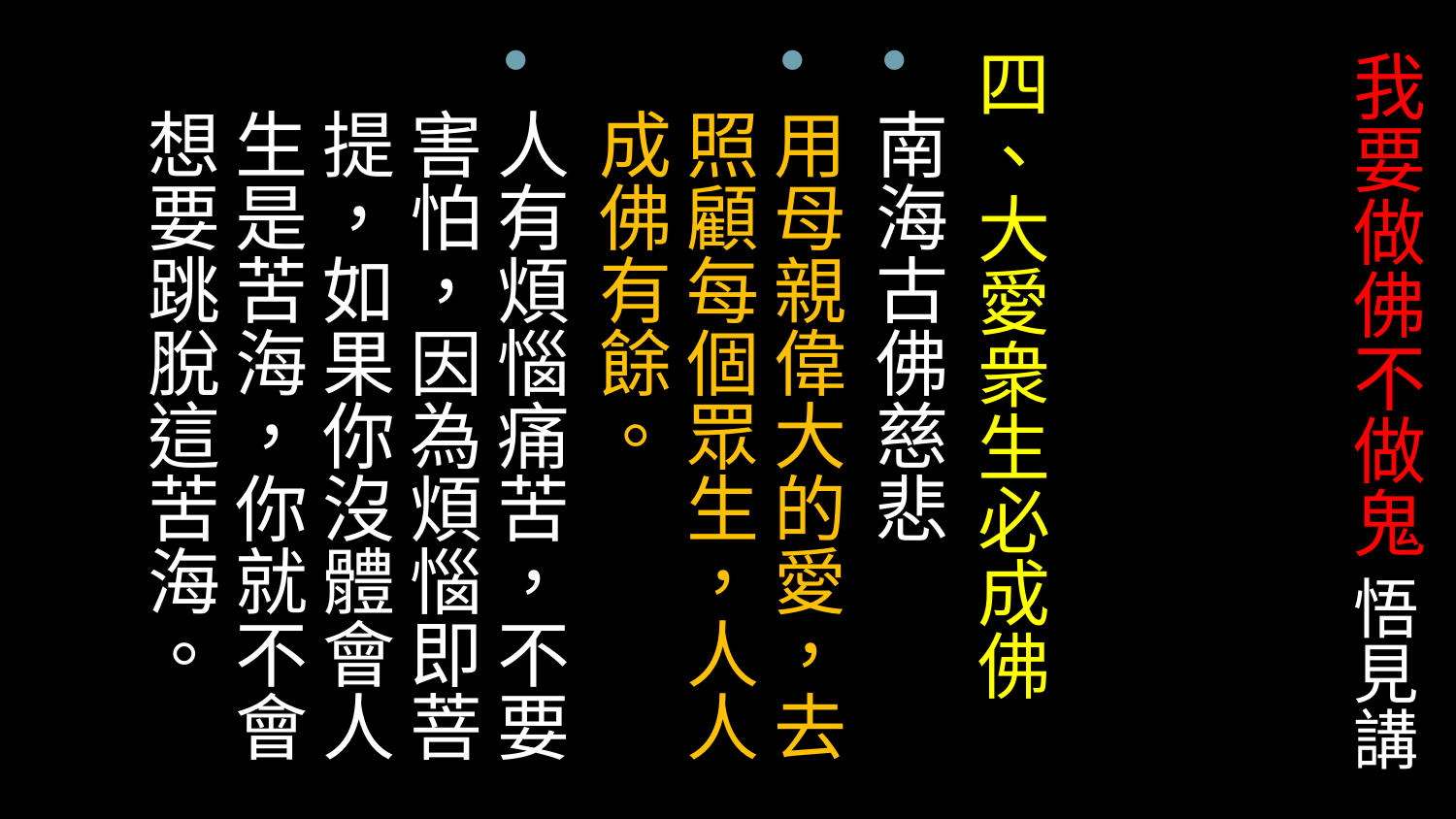

四、大愛衆生必成佛
南海古佛慈悲
用母親偉大的愛，去照顧每個眾生，人人成佛有餘。
人有煩惱痛苦，不要害怕，因為煩惱即菩提，如果你沒體會人生是苦海，你就不會想要跳脫這苦海。

# 我要做佛不做鬼 悟見講